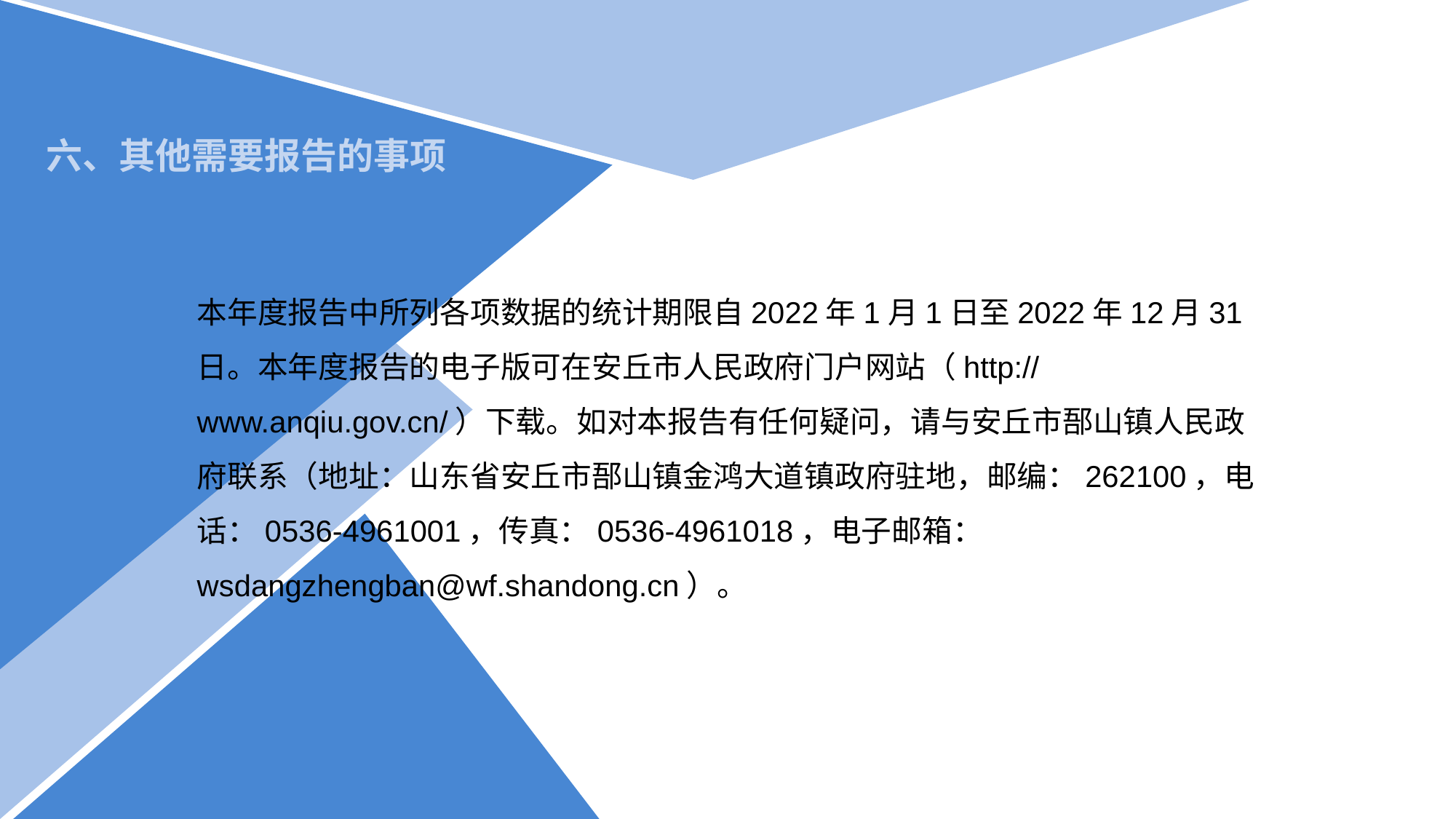

六、其他需要报告的事项

本年度报告中所列各项数据的统计期限自2022年1月1日至2022年12月31日。本年度报告的电子版可在安丘市人民政府门户网站（http://www.anqiu.gov.cn/）下载。如对本报告有任何疑问，请与安丘市郚山镇人民政府联系（地址：山东省安丘市郚山镇金鸿大道镇政府驻地，邮编：262100，电话：0536-4961001，传真：0536-4961018，电子邮箱：wsdangzhengban@wf.shandong.cn）。